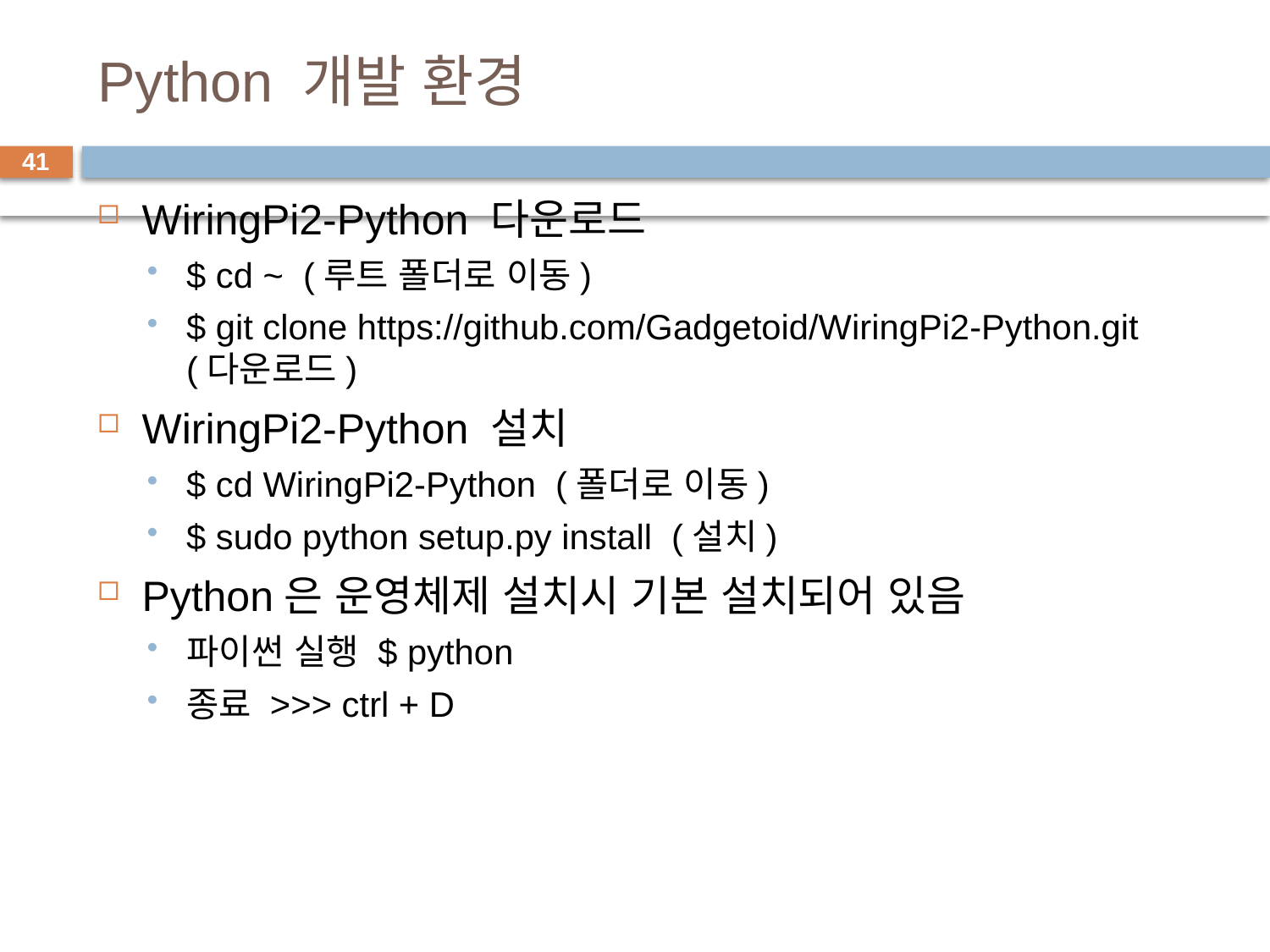

# Python 개발 환경
41
WiringPi2-Python 다운로드
$ cd ~  (루트 폴더로 이동)
$ git clone https://github.com/Gadgetoid/WiringPi2-Python.git  (다운로드)
WiringPi2-Python 설치
$ cd WiringPi2-Python  (폴더로 이동)
$ sudo python setup.py install  (설치)
Python은 운영체제 설치시 기본 설치되어 있음
파이썬 실행 $ python
종료 >>> ctrl + D